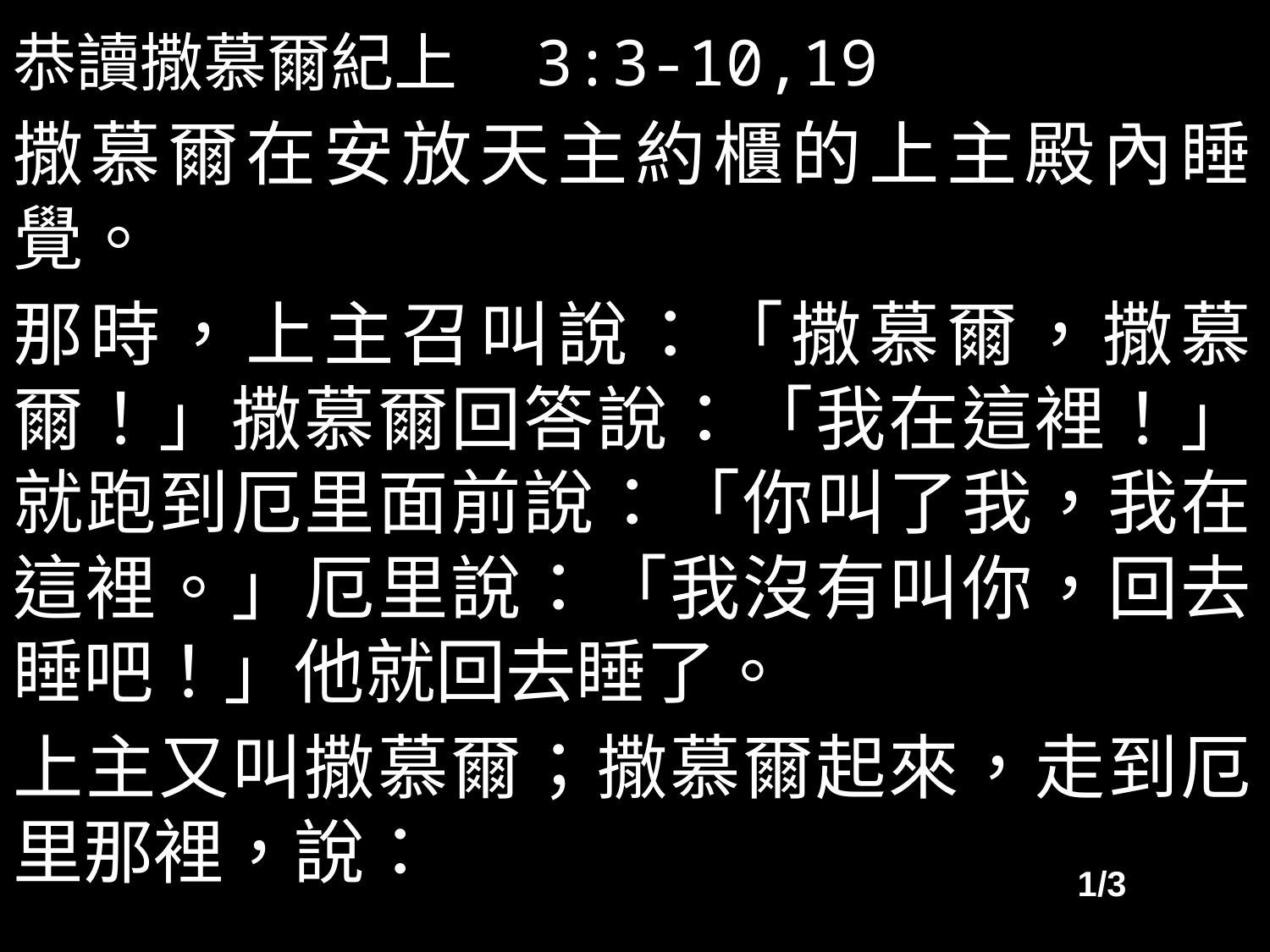

恭讀撒慕爾紀上　3:3-10,19
撒慕爾在安放天主約櫃的上主殿內睡覺。
那時，上主召叫說：「撒慕爾，撒慕爾！」撒慕爾回答說：「我在這裡！」就跑到厄里面前說：「你叫了我，我在這裡。」厄里說：「我沒有叫你，回去睡吧！」他就回去睡了。
上主又叫撒慕爾；撒慕爾起來，走到厄里那裡，說：
1/3